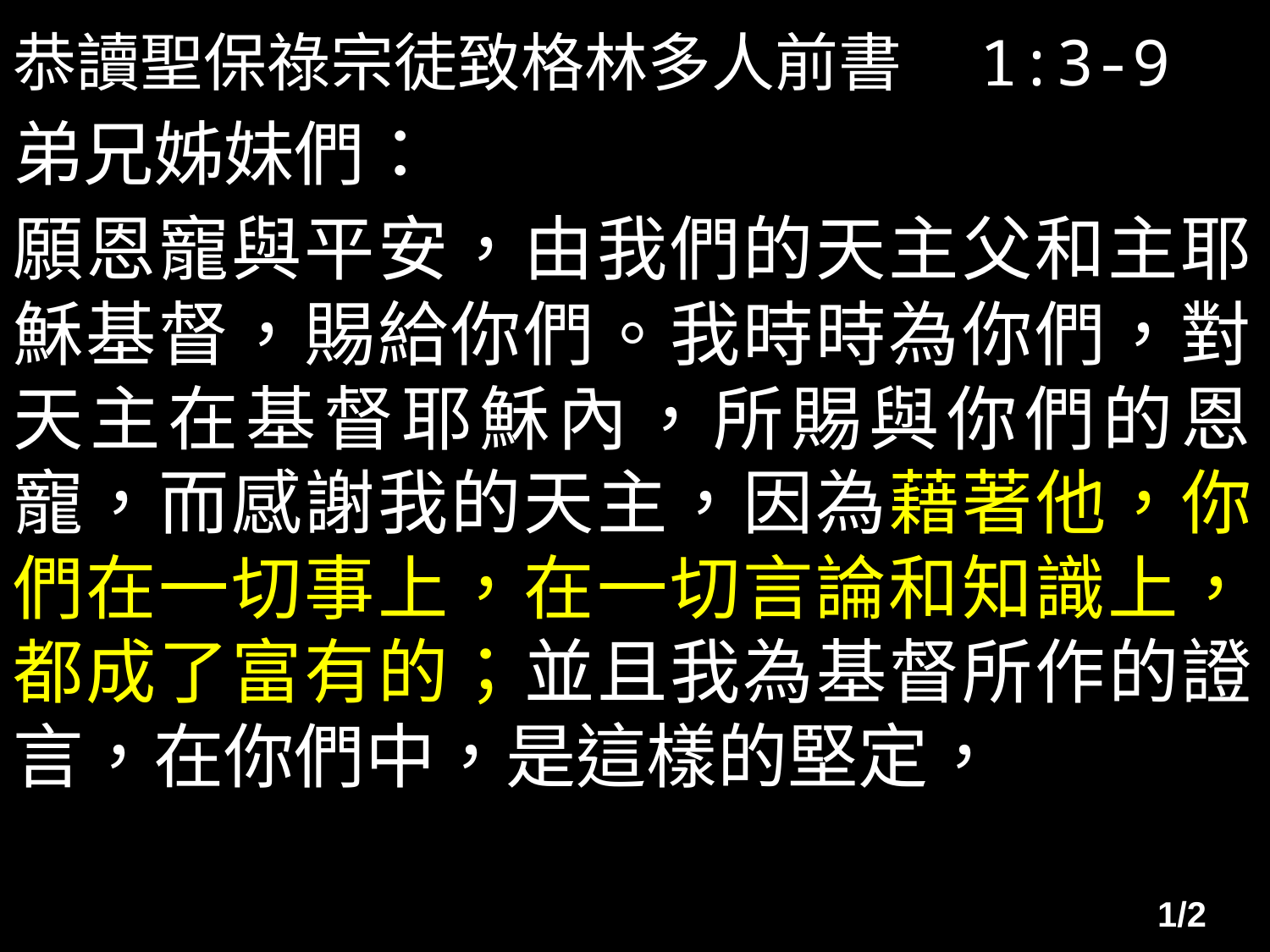

恭讀聖保祿宗徒致格林多人前書　1:3-9
弟兄姊妹們：
願恩寵與平安，由我們的天主父和主耶穌基督，賜給你們。我時時為你們，對天主在基督耶穌內，所賜與你們的恩寵，而感謝我的天主，因為藉著他，你們在一切事上，在一切言論和知識上，都成了富有的；並且我為基督所作的證言，在你們中，是這樣的堅定，
1/2